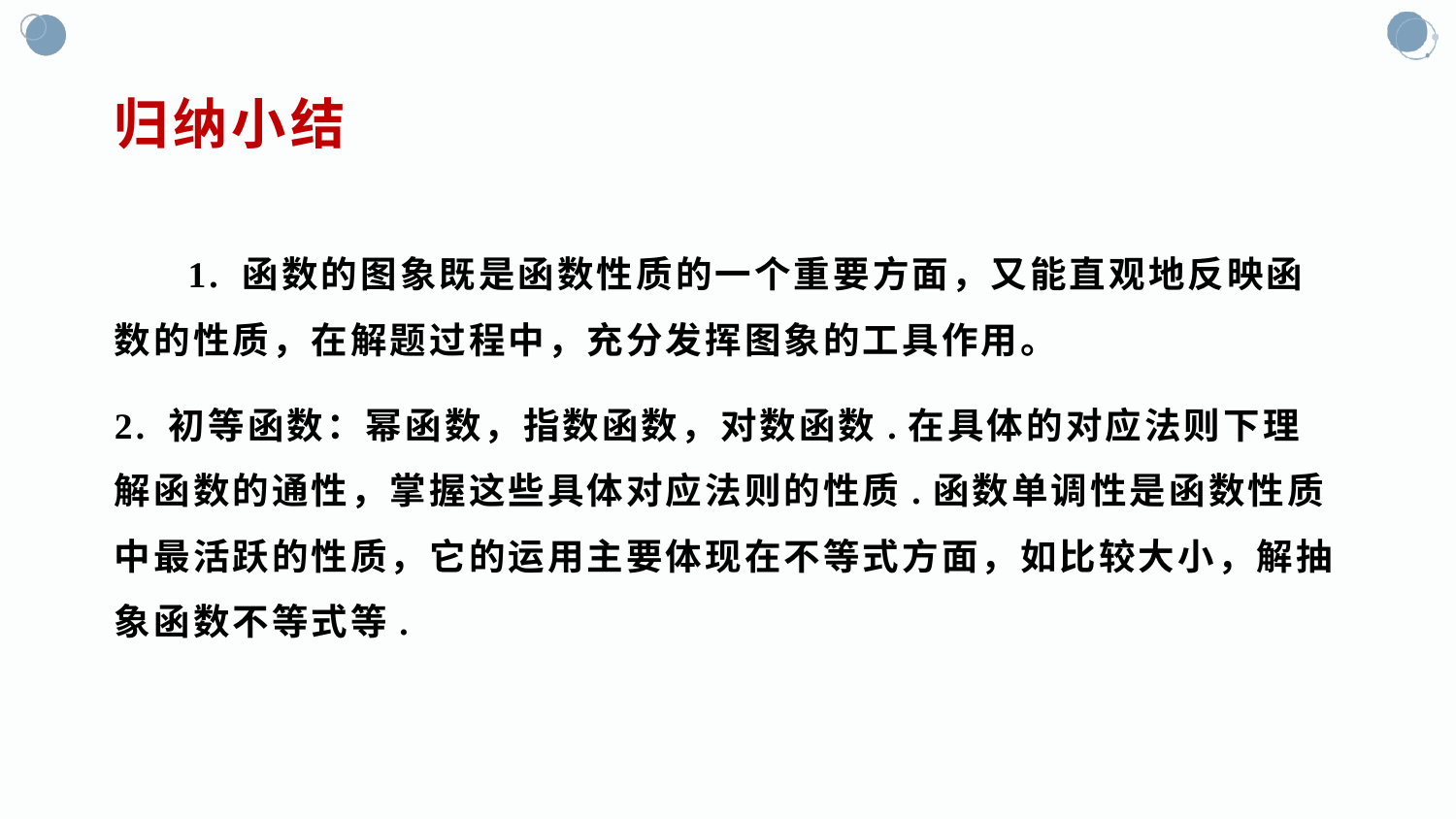

# 归纳小结
      1. 函数的图象既是函数性质的一个重要方面，又能直观地反映函数的性质，在解题过程中，充分发挥图象的工具作用。
2. 初等函数：幂函数，指数函数，对数函数.在具体的对应法则下理解函数的通性，掌握这些具体对应法则的性质.函数单调性是函数性质中最活跃的性质，它的运用主要体现在不等式方面，如比较大小，解抽象函数不等式等.